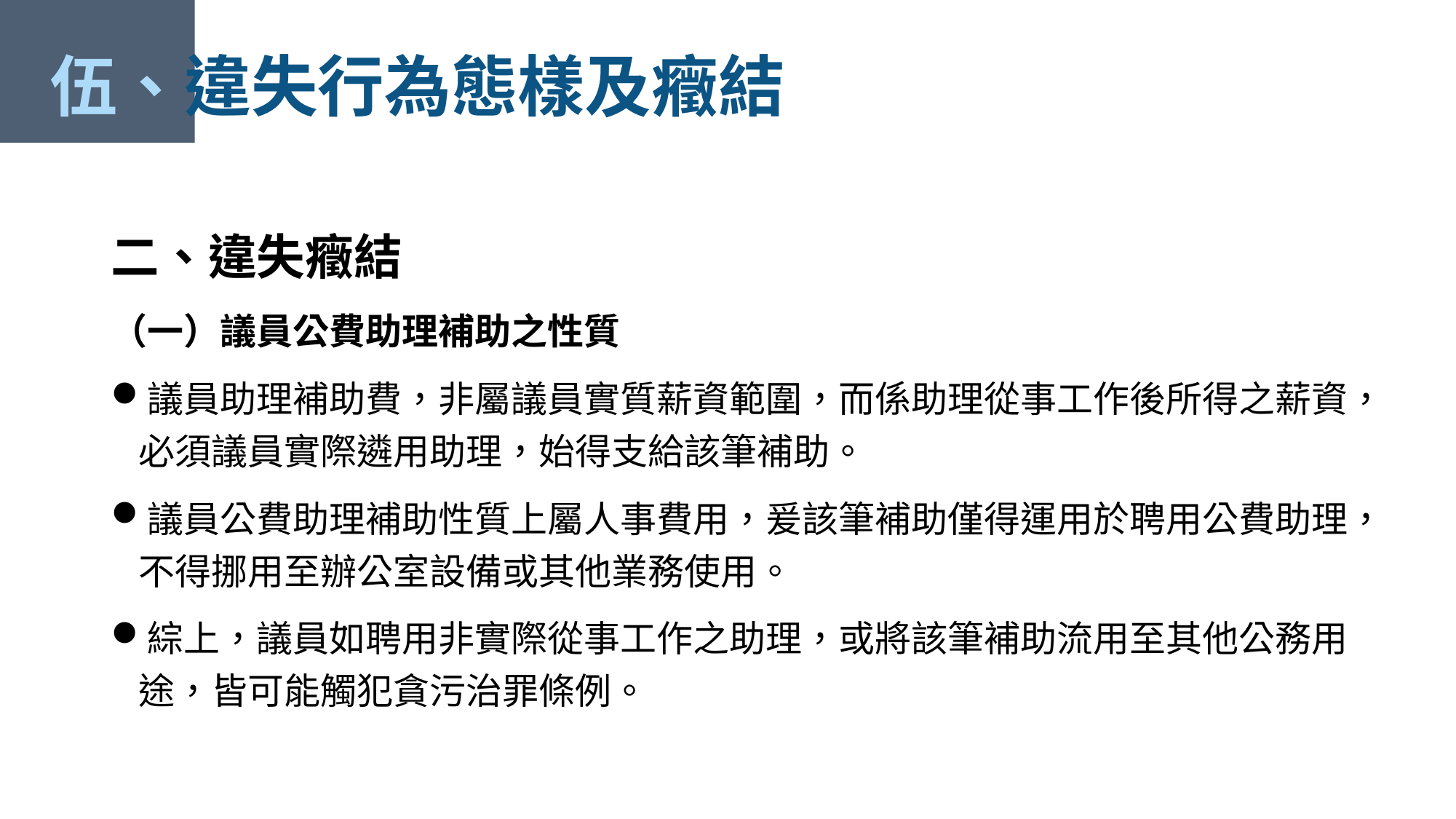

伍、違失行為態樣及癥結
二、違失癥結
（一）議員公費助理補助之性質
議員助理補助費，非屬議員實質薪資範圍，而係助理從事工作後所得之薪資，必須議員實際遴用助理，始得支給該筆補助。
議員公費助理補助性質上屬人事費用，爰該筆補助僅得運用於聘用公費助理，不得挪用至辦公室設備或其他業務使用。
綜上，議員如聘用非實際從事工作之助理，或將該筆補助流用至其他公務用途，皆可能觸犯貪污治罪條例。